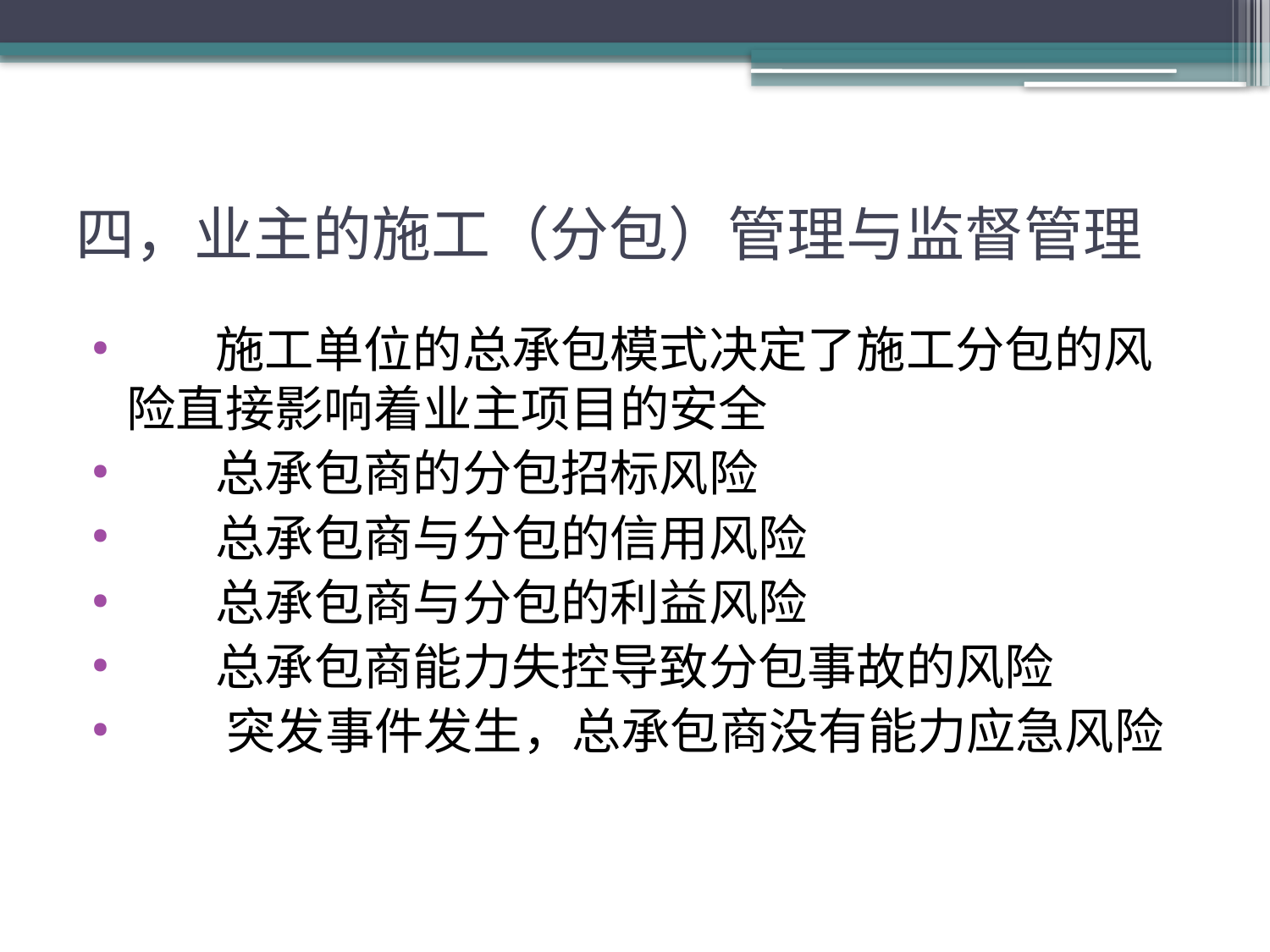

# 四，业主的施工（分包）管理与监督管理
       施工单位的总承包模式决定了施工分包的风险直接影响着业主项目的安全
       总承包商的分包招标风险
       总承包商与分包的信用风险
       总承包商与分包的利益风险
       总承包商能力失控导致分包事故的风险
        突发事件发生，总承包商没有能力应急风险